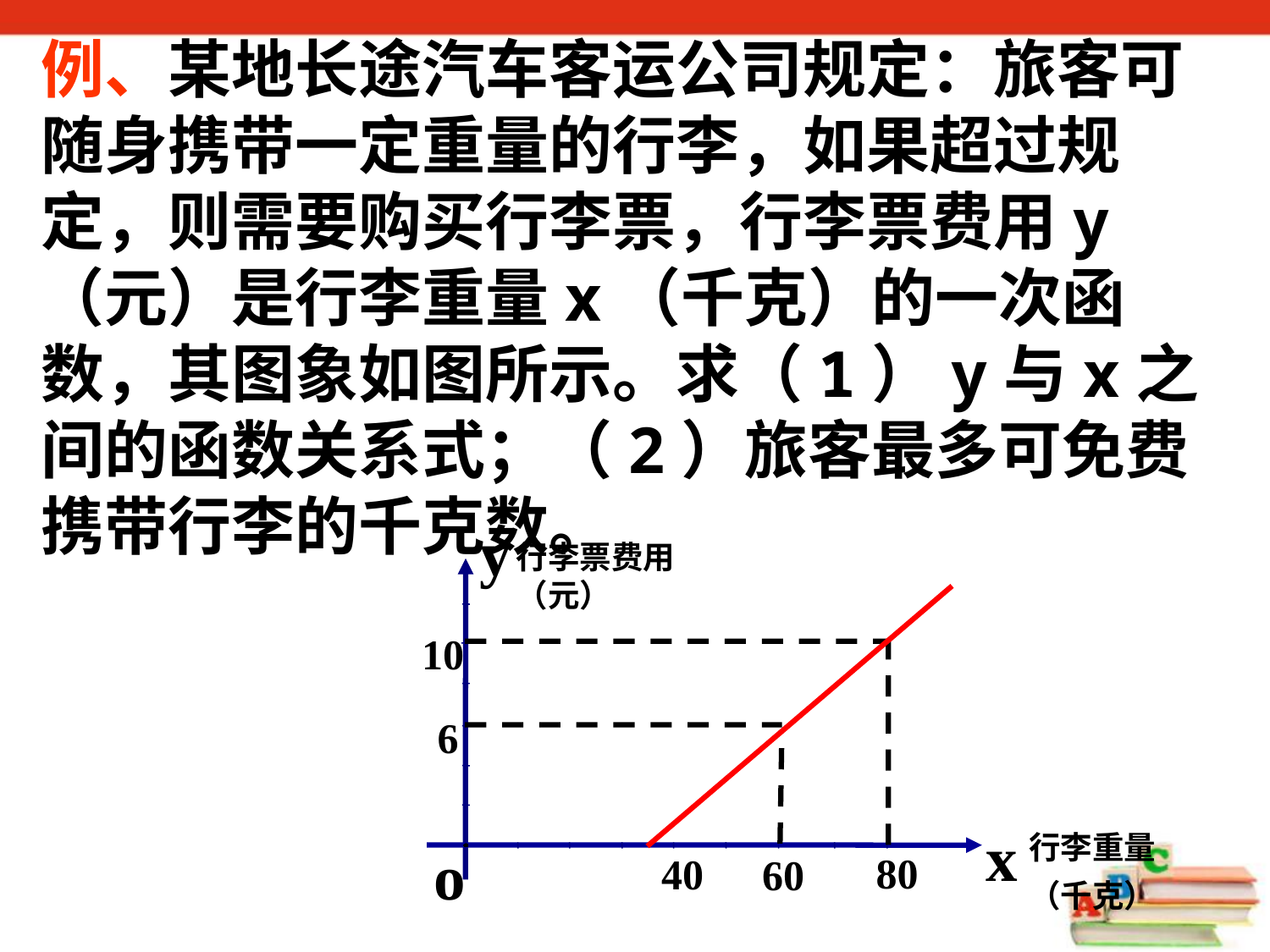

例、某地长途汽车客运公司规定：旅客可随身携带一定重量的行李，如果超过规定，则需要购买行李票，行李票费用y（元）是行李重量x（千克）的一次函数，其图象如图所示。求（1）y与x之间的函数关系式；（2）旅客最多可免费携带行李的千克数。
y
行李票费用（元）

10

6

x
行李重量
（千克）
o
80
40

60